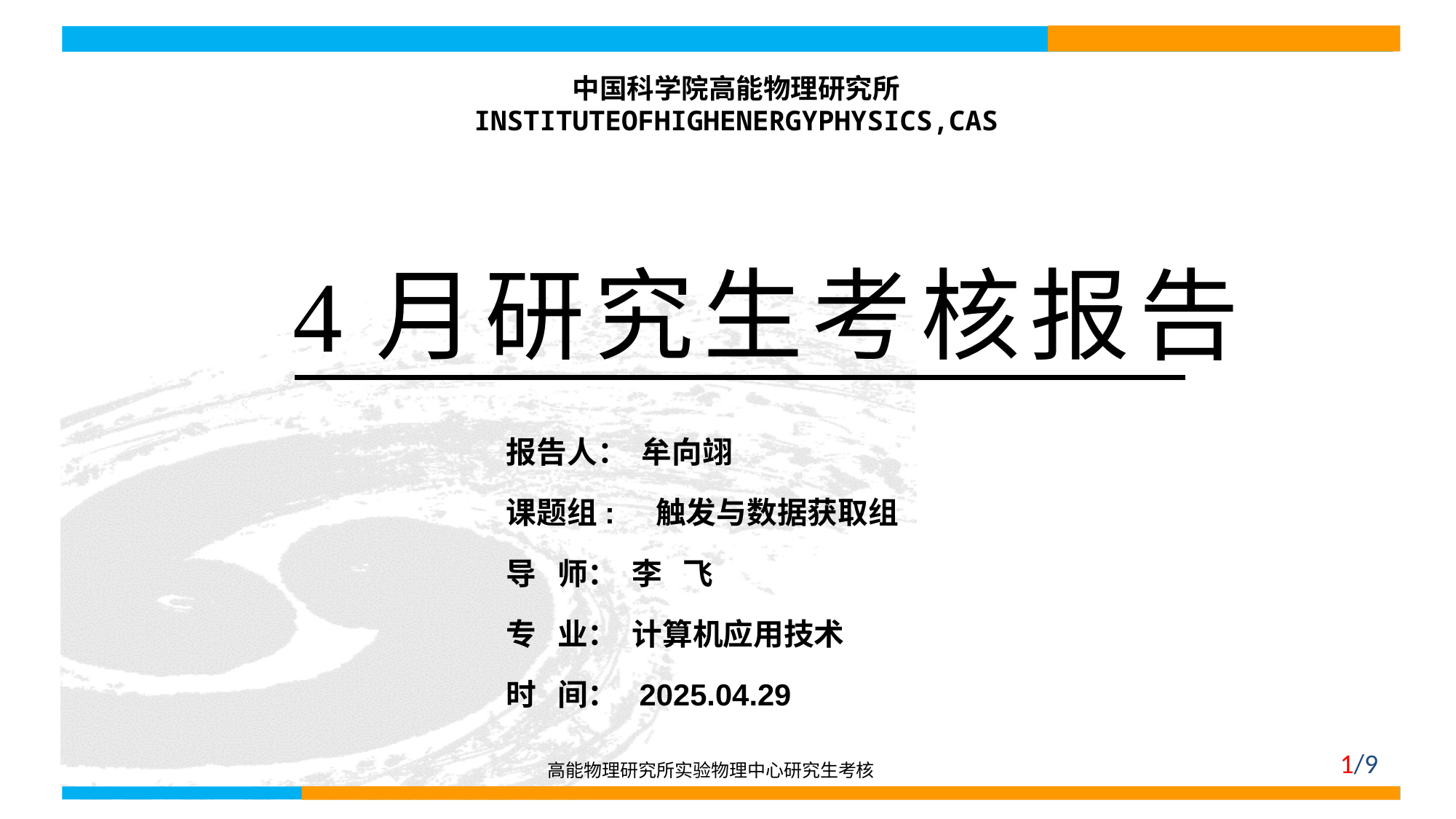

中国科学院高能物理研究所
INSTITUTEOFHIGHENERGYPHYSICS,CAS
4月研究生考核报告
报告人：  牟向翊
课题组:    触发与数据获取组
导   师：  李   飞
专   业：  计算机应用技术
时   间：  2025.04.29
高能物理研究所实验物理中心研究生考核